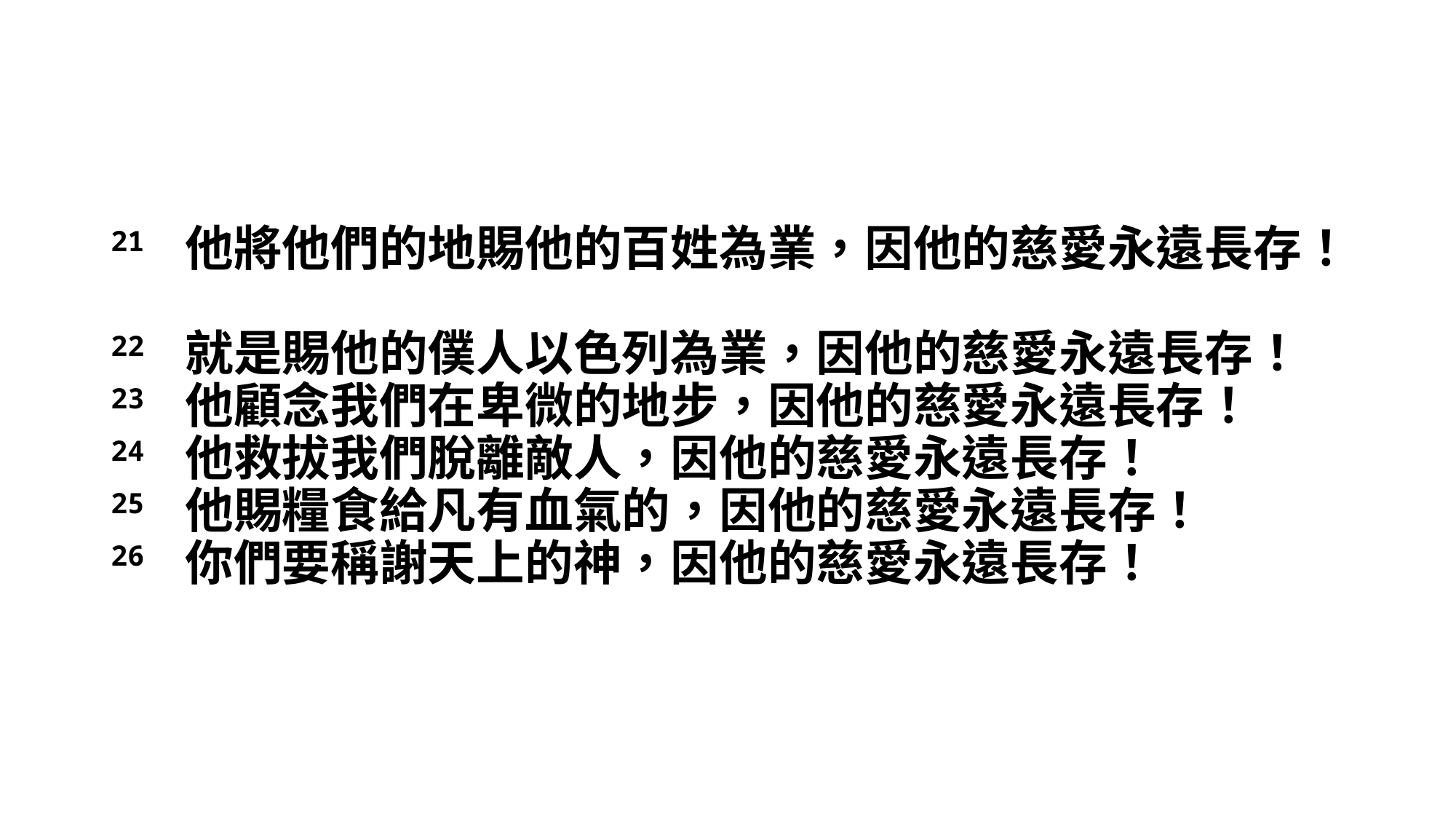

#
21 他將他們的地賜他的百姓為業，因他的慈愛永遠長存！
22 就是賜他的僕人以色列為業，因他的慈愛永遠長存！
23 他顧念我們在卑微的地步，因他的慈愛永遠長存！
24 他救拔我們脫離敵人，因他的慈愛永遠長存！
25 他賜糧食給凡有血氣的，因他的慈愛永遠長存！
26 你們要稱謝天上的神，因他的慈愛永遠長存！